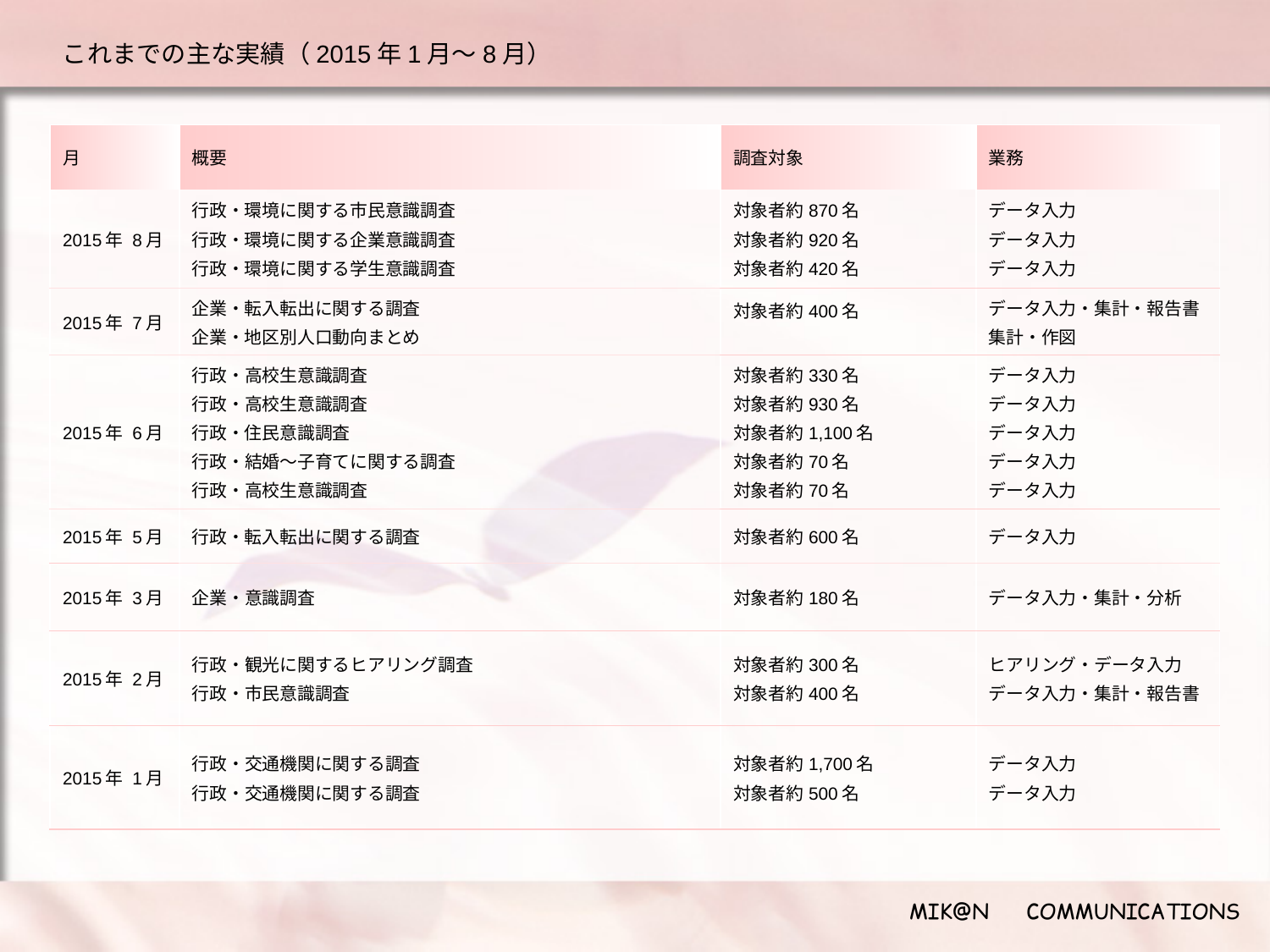

# これまでの主な実績（2015年1月～8月）
メディア・ローカルテレビ出演

| 月 | 概要 | 調査対象 | 業務 |
| --- | --- | --- | --- |
| 2015年 8月 | 行政・環境に関する市民意識調査 行政・環境に関する企業意識調査 行政・環境に関する学生意識調査 | 対象者約870名 対象者約920名 対象者約420名 | データ入力 データ入力 データ入力 |
| 2015年 7月 | 企業・転入転出に関する調査 企業・地区別人口動向まとめ | 対象者約400名 | データ入力・集計・報告書 集計・作図 |
| 2015年 6月 | 行政・高校生意識調査 行政・高校生意識調査 行政・住民意識調査 行政・結婚～子育てに関する調査 行政・高校生意識調査 | 対象者約330名 対象者約930名 対象者約1,100名 対象者約70名 対象者約70名 | データ入力 データ入力 データ入力 データ入力 データ入力 |
| 2015年 5月 | 行政・転入転出に関する調査 | 対象者約600名 | データ入力 |
| 2015年 3月 | 企業・意識調査 | 対象者約180名 | データ入力・集計・分析 |
| 2015年 2月 | 行政・観光に関するヒアリング調査 行政・市民意識調査 | 対象者約300名 対象者約400名 | ヒアリング・データ入力 データ入力・集計・報告書 |
| 2015年 1月 | 行政・交通機関に関する調査 行政・交通機関に関する調査 | 対象者約1,700名 対象者約500名 | データ入力 データ入力 |
MIK@N 　COMMUNICATIONS